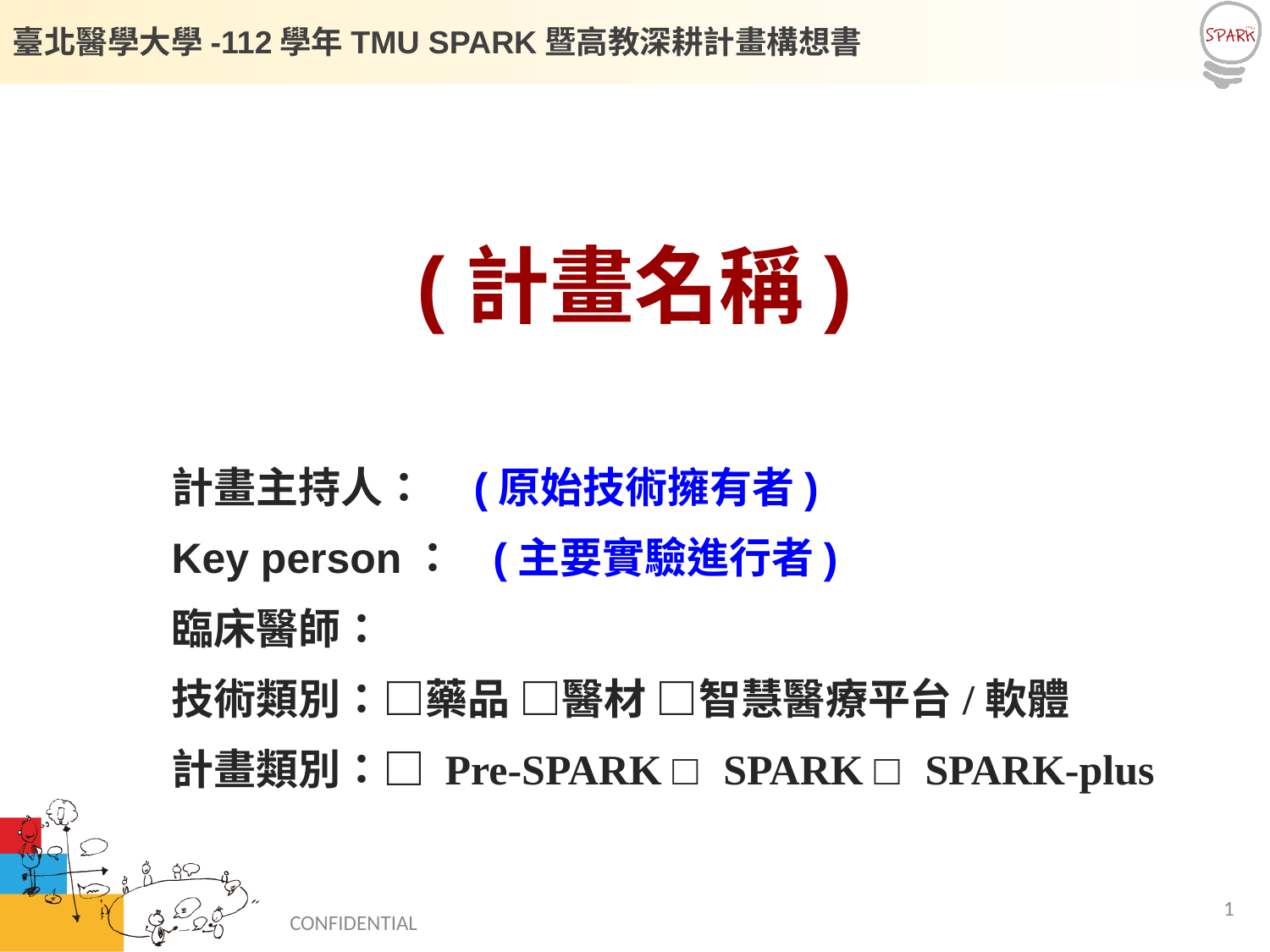

# (計畫名稱)
計畫主持人：    (原始技術擁有者)
Key person：   (主要實驗進行者)
臨床醫師：
技術類別：□藥品 □醫材 □智慧醫療平台/軟體
計畫類別：□ Pre-SPARK □ SPARK □ SPARK-plus

1
CONFIDENTIAL